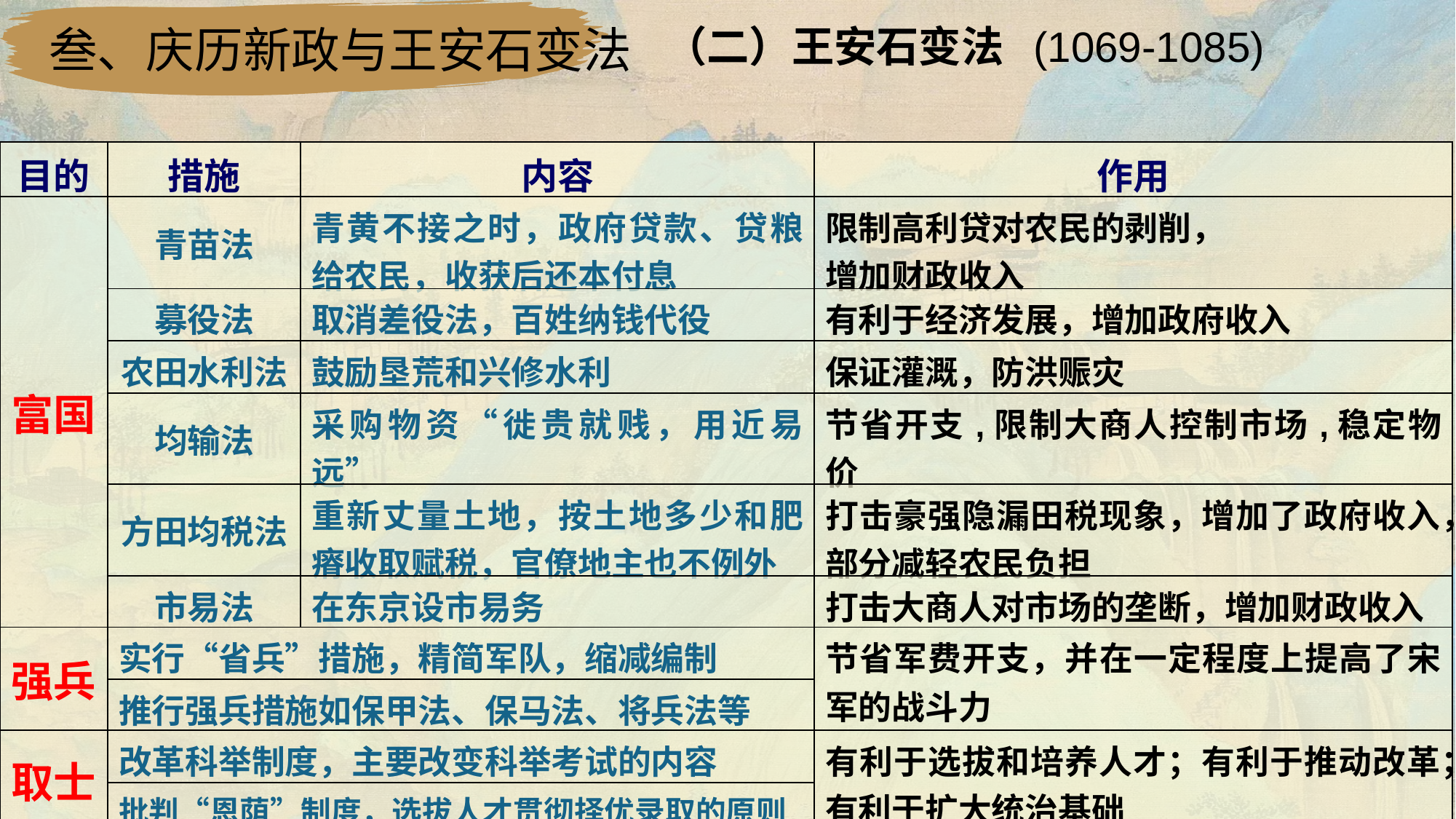

叁、庆历新政与王安石变法
（二）王安石变法  (1069-1085)
| 目的 | 措施 | 内容 | 作用 |
| --- | --- | --- | --- |
| 富国 | 青苗法 | 青黄不接之时，政府贷款、贷粮给农民，收获后还本付息 | 限制高利贷对农民的剥削， 增加财政收入 |
|  | 募役法 | 取消差役法，百姓纳钱代役 | 有利于经济发展，增加政府收入 |
|  | 农田水利法 | 鼓励垦荒和兴修水利 | 保证灌溉，防洪赈灾 |
|  | 均输法 | 采购物资“徙贵就贱，用近易远” | 节省开支,限制大商人控制市场,稳定物价 |
|  | 方田均税法 | 重新丈量土地，按土地多少和肥瘠收取赋税，官僚地主也不例外 | 打击豪强隐漏田税现象，增加了政府收入，部分减轻农民负担 |
|  | 市易法 | 在东京设市易务 | 打击大商人对市场的垄断，增加财政收入 |
| 强兵 | 实行“省兵”措施，精简军队，缩减编制 |  | 节省军费开支，并在一定程度上提高了宋军的战斗力 |
|  | 推行强兵措施如保甲法、保马法、将兵法等 |  |  |
| 取士 | 改革科举制度，主要改变科举考试的内容 |  | 有利于选拔和培养人才；有利于推动改革；有利于扩大统治基础 |
|  | 批判“恩荫”制度，选拔人才贯彻择优录取的原则 |  |  |